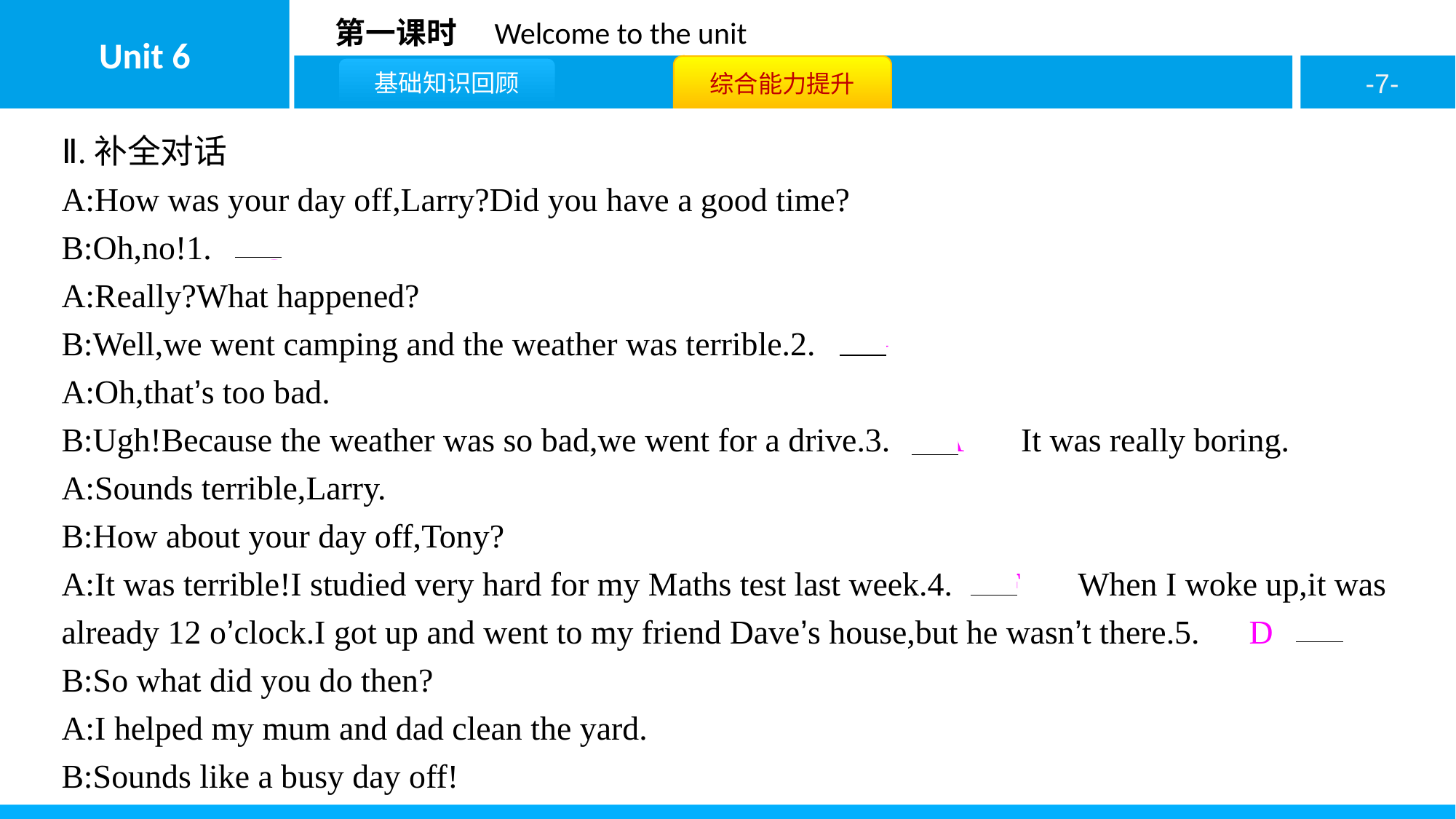

Ⅱ.补全对话
A:How was your day off,Larry?Did you have a good time?
B:Oh,no!1.　C
A:Really?What happened?
B:Well,we went camping and the weather was terrible.2.　G
A:Oh,that’s too bad.
B:Ugh!Because the weather was so bad,we went for a drive.3.　A　 It was really boring.
A:Sounds terrible,Larry.
B:How about your day off,Tony?
A:It was terrible!I studied very hard for my Maths test last week.4.　F　 When I woke up,it was already 12 o’clock.I got up and went to my friend Dave’s house,but he wasn’t there.5.　D
B:So what did you do then?
A:I helped my mum and dad clean the yard.
B:Sounds like a busy day off!